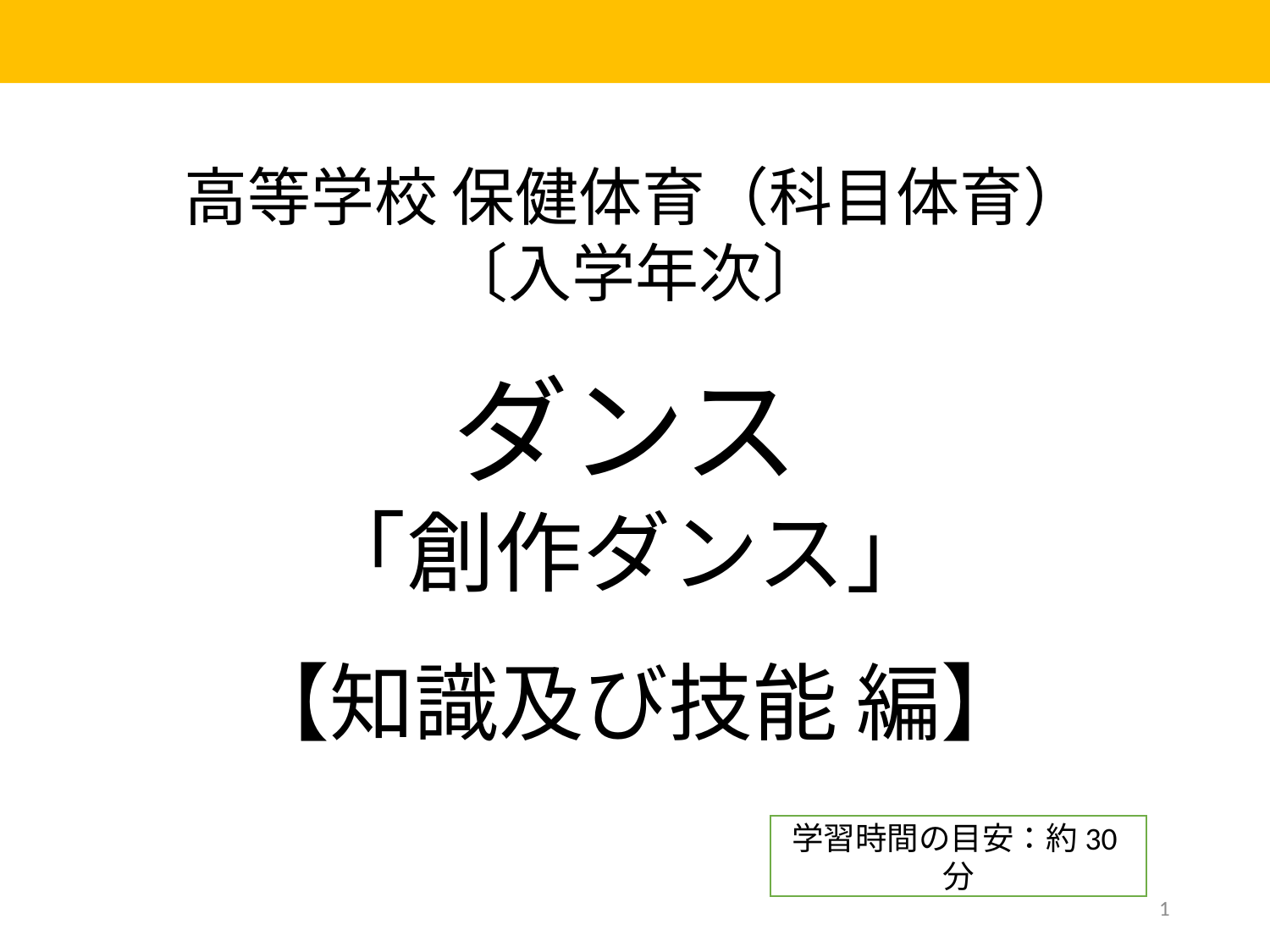

高等学校 保健体育（科目体育）
〔入学年次〕
ダンス
「創作ダンス」

【知識及び技能 編】
学習時間の目安：約30分
1